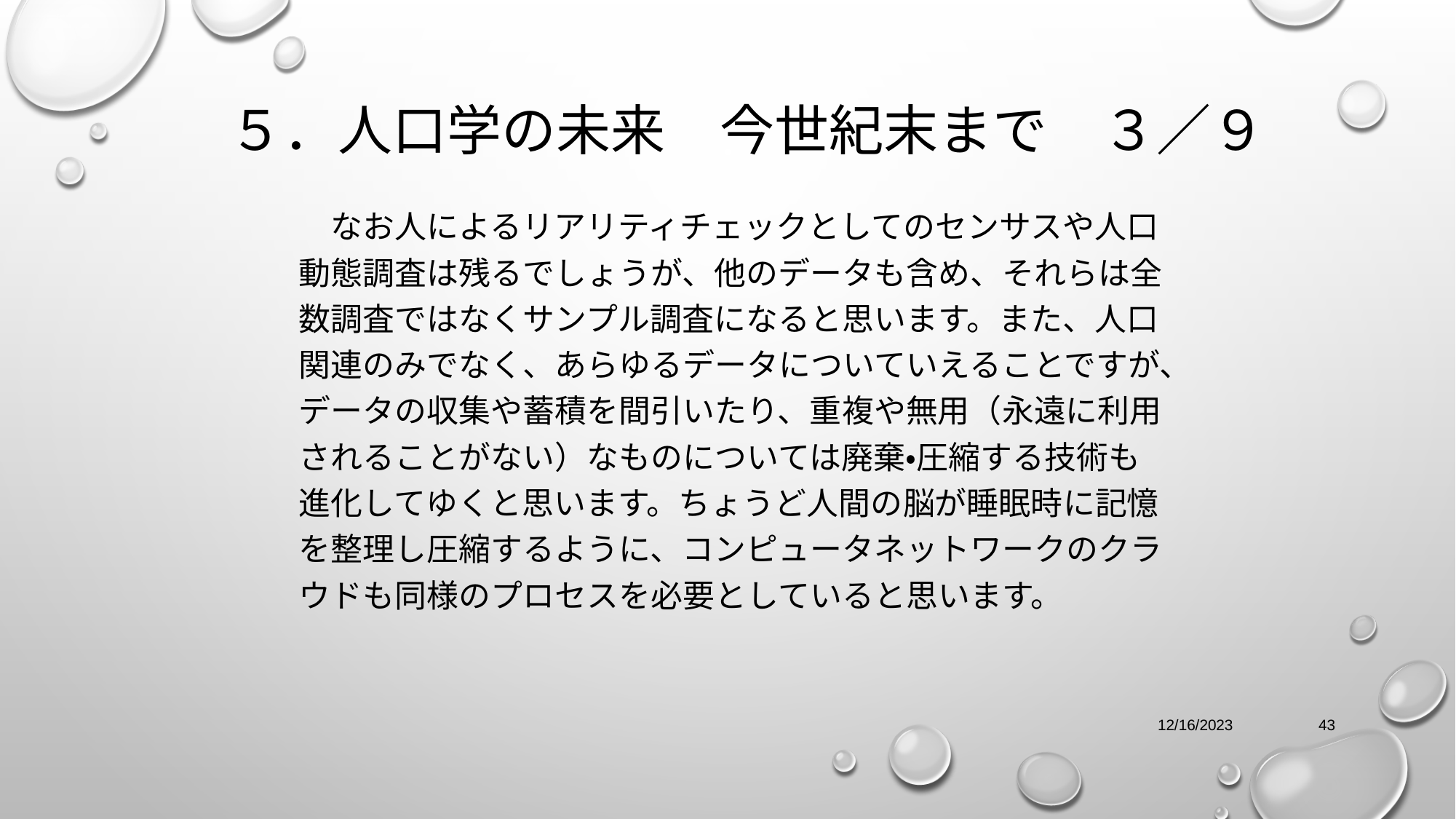

# ５．人口学の未来　今世紀末まで　３／９
　なお人によるリアリティチェックとしてのセンサスや人口動態調査は残るでしょうが、他のデータも含め、それらは全数調査ではなくサンプル調査になると思います。また、人口関連のみでなく、あらゆるデータについていえることですが、データの収集や蓄積を間引いたり、重複や無用（永遠に利用されることがない）なものについては廃棄・圧縮する技術も進化してゆくと思います。ちょうど人間の脳が睡眠時に記憶を整理し圧縮するように、コンピュータネットワークのクラウドも同様のプロセスを必要としていると思います。
12/16/2023
43